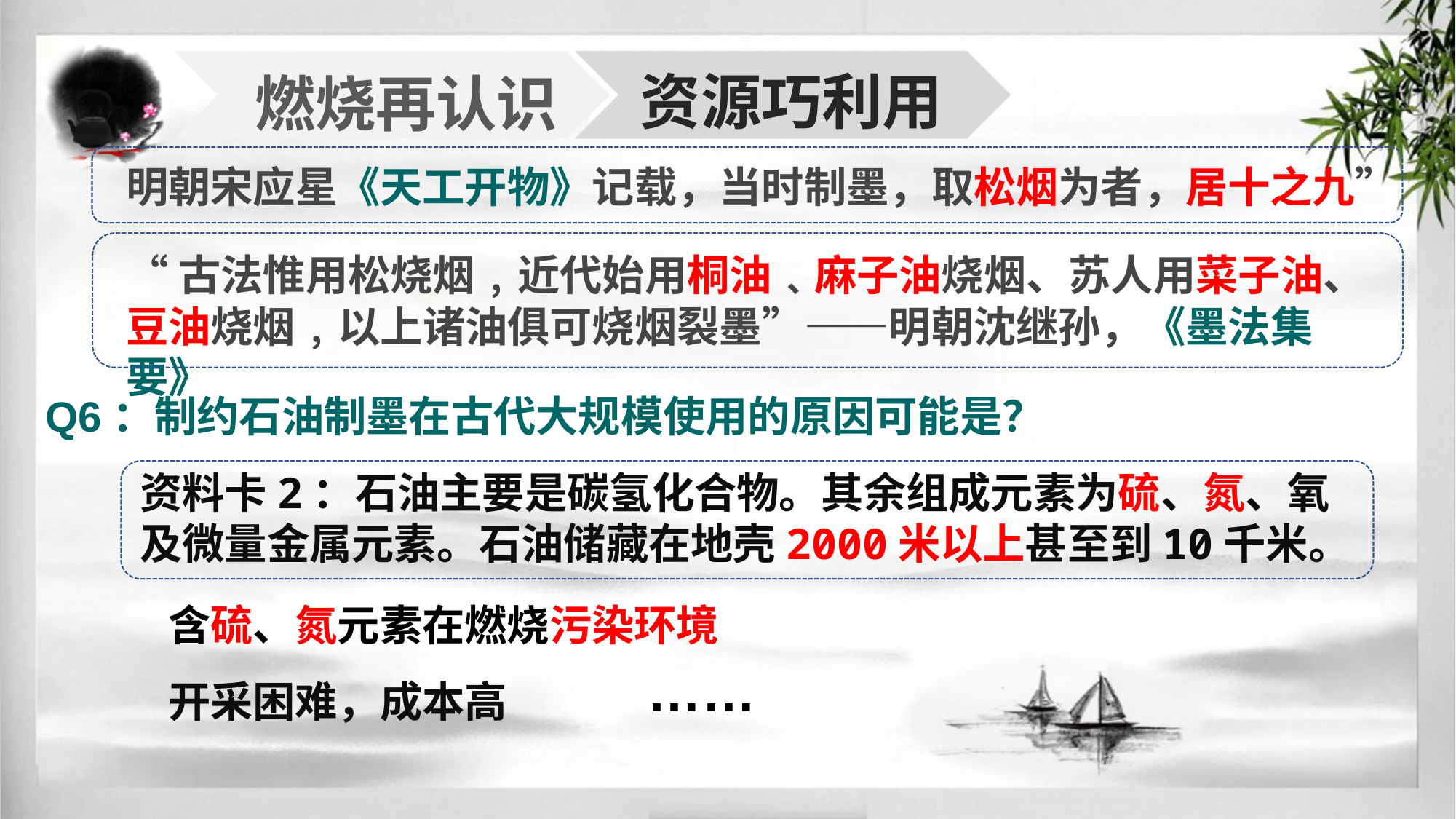

资源巧利用
燃烧再认识

明朝宋应星《天工开物》记载，当时制墨，取松烟为者，居十之九”

“古法惟用松烧烟﹐近代始用桐油﹑麻子油烧烟、苏人用菜子油、豆油烧烟﹐以上诸油俱可烧烟裂墨”——明朝沈继孙，《墨法集要》
Q6：制约石油制墨在古代大规模使用的原因可能是？

资料卡2：石油主要是碳氢化合物。其余组成元素为硫、氮、氧及微量金属元素。石油储藏在地壳2000米以上甚至到10千米。
含硫、氮元素在燃烧污染环境
……
开采困难，成本高